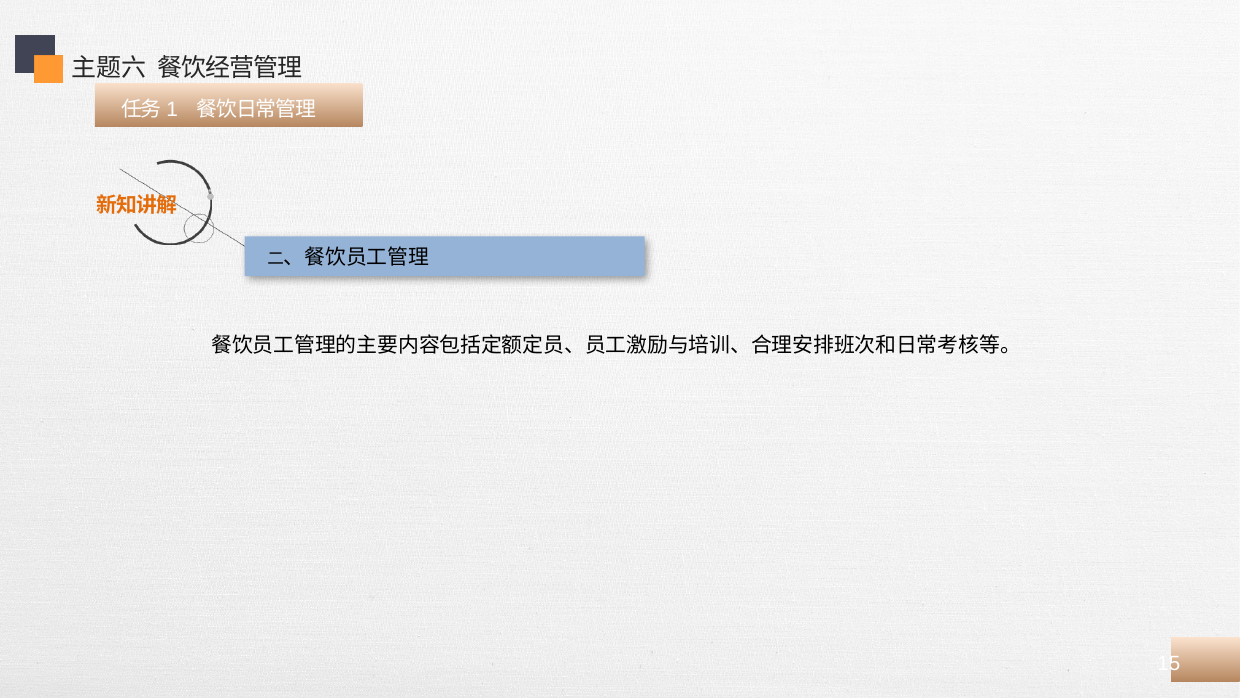

主题六  餐饮经营管理
 任务1   餐饮日常管理
 二、餐饮员工管理
  餐饮员工管理的主要内容包括定额定员、员工激励与培训、合理安排班次和日常考核等。